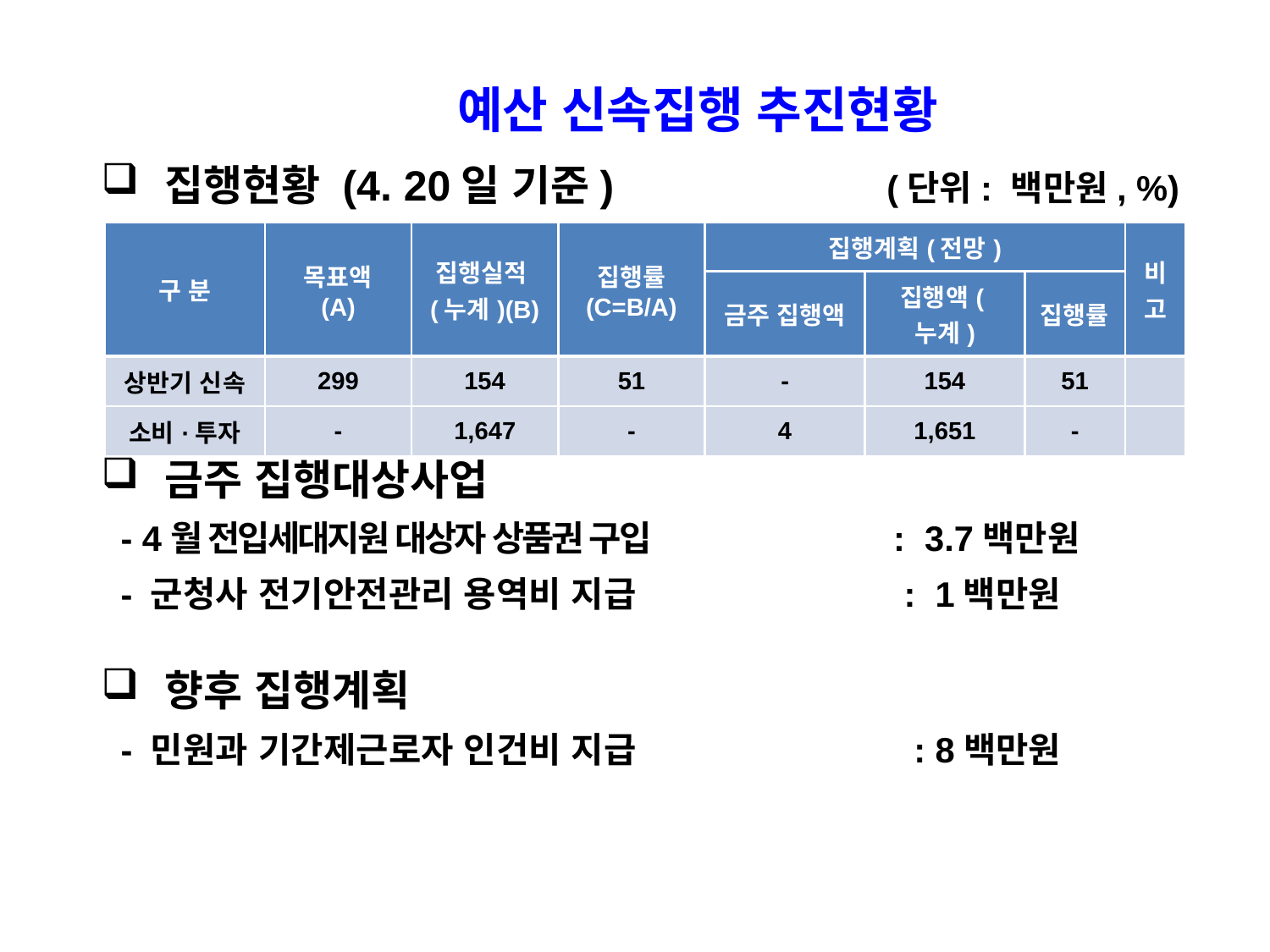

예산 신속집행 추진현황
집행현황 (4. 20일 기준)                       (단위: 백만원, %)

금주 집행대상사업
  - 4월 전입세대지원 대상자 상품권 구입                                :  3.7백만원
  - 군청사 전기안전관리 용역비 지급                          :  1백만원

향후 집행계획
  - 민원과 기간제근로자 인건비 지급                           : 8백만원
| 구 분 | 목표액 (A) | 집행실적(누계)(B) | 집행률 (C=B/A) | 집행계획(전망) |  |  | 비 고 |
| --- | --- | --- | --- | --- | --- | --- | --- |
|  |  |  |  | 금주 집행액 | 집행액(누계) | 집행률 |  |
| 상반기 신속 | 299 | 154 | 51 | - | 154 | 51 |  |
| 소비·투자 | - | 1,647 | - | 4 | 1,651 | - |  |